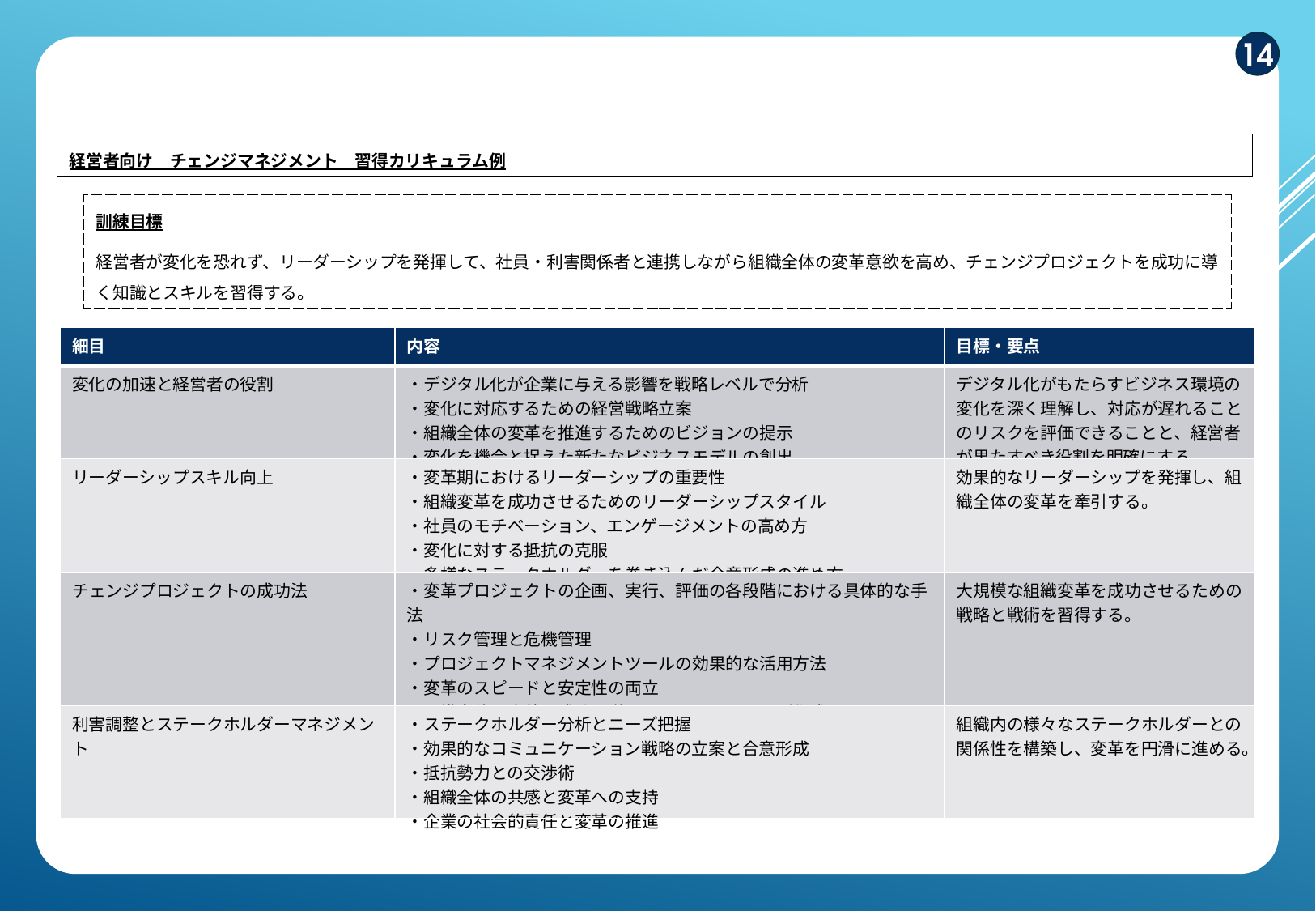

14

プログラミング
技術
PLCプログラミング技術
（Programmable
 Logic Controller）
工場や製造ラインでの機械やプロセスを監視し、制御するために使われるコンピュータ制御技術。
ウェブプログラミング技術
ウェブサイトやウェブアプリケーションを作成、管理、運営するための技術。ユーザーがアクセスするウェブサイトやアプリケーションの機能性、デザイン、パフォーマンスを決定する重要な要素。
ネットワーク技術
ネットワークデバイス
コンピュータネットワーク内でデータの送受信、通信の管理、接続の確立などを行うためのハードウェア機器。
ネットワークアーキテクチャ
コンピュータネットワークの構造や設計を示す概念で、ネットワーク内の各要素（ハードウェア、ソフトウェア、通信プロトコルなど）がどのように相互に接続し、データをやり取りするかを定義すること。ネットワークの階層やルール、通信方法、セキュリティ対策も含まれる。代表的なものとしてOSIやTCP/IPがある。
セキュリティ
情報やシステム、資産を守るために、脅威やリスクから保護するための対策や技術。アクセス制御、暗号化、認証、脅威検出、リスク管理のこと。
付録　～カリキュラム作成例～
経営者向け　チェンジマネジメント　習得カリキュラム例
訓練目標
経営者が変化を恐れず、リーダーシップを発揮して、社員・利害関係者と連携しながら組織全体の変革意欲を高め、チェンジプロジェクトを成功に導く知識とスキルを習得する。
| 細目 | 内容 | 目標・要点 |
| --- | --- | --- |
| 変化の加速と経営者の役割 | ・デジタル化が企業に与える影響を戦略レベルで分析 ・変化に対応するための経営戦略立案 ・組織全体の変革を推進するためのビジョンの提示 ・変化を機会と捉えた新たなビジネスモデルの創出 | デジタル化がもたらすビジネス環境の変化を深く理解し、対応が遅れることのリスクを評価できることと、経営者が果たすべき役割を明確にする。 |
| リーダーシップスキル向上 | ・変革期におけるリーダーシップの重要性 ・組織変革を成功させるためのリーダーシップスタイル ・社員のモチベーション、エンゲージメントの高め方 ・変化に対する抵抗の克服 ・多様なステークホルダーを巻き込んだ合意形成の進め方 | 効果的なリーダーシップを発揮し、組織全体の変革を牽引する。 |
| チェンジプロジェクトの成功法 | ・変革プロジェクトの企画、実行、評価の各段階における具体的な手法 ・リスク管理と危機管理 ・プロジェクトマネジメントツールの効果的な活用方法 ・変革のスピードと安定性の両立 ・組織全体の変革を成功に導くためのロードマップ作成 | 大規模な組織変革を成功させるための戦略と戦術を習得する。 |
| 利害調整とステークホルダーマネジメント | ・ステークホルダー分析とニーズ把握 ・効果的なコミュニケーション戦略の立案と合意形成 ・抵抗勢力との交渉術 ・組織全体の共感と変革への支持 ・企業の社会的責任と変革の推進 | 組織内の様々なステークホルダーとの関係性を構築し、変革を円滑に進める。 |